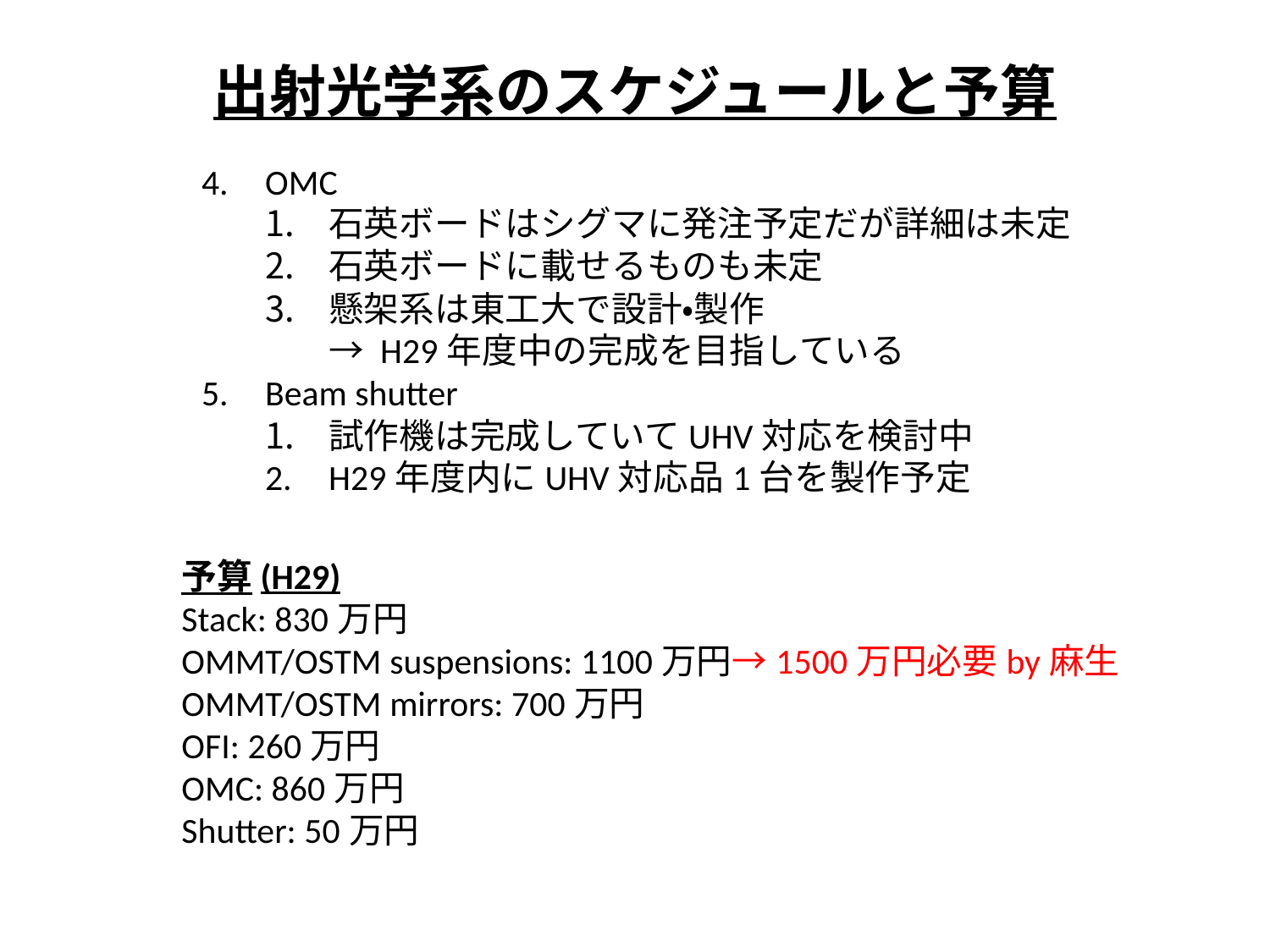

# 出射光学系のスケジュールと予算
OMC
石英ボードはシグマに発注予定だが詳細は未定
石英ボードに載せるものも未定
懸架系は東工大で設計・製作
→ H29年度中の完成を目指している
Beam shutter
試作機は完成していてUHV対応を検討中
H29年度内にUHV対応品1台を製作予定
予算(H29)
Stack: 830万円
OMMT/OSTM suspensions: 1100万円→1500万円必要by麻生
OMMT/OSTM mirrors: 700万円
OFI: 260万円
OMC: 860万円
Shutter: 50万円